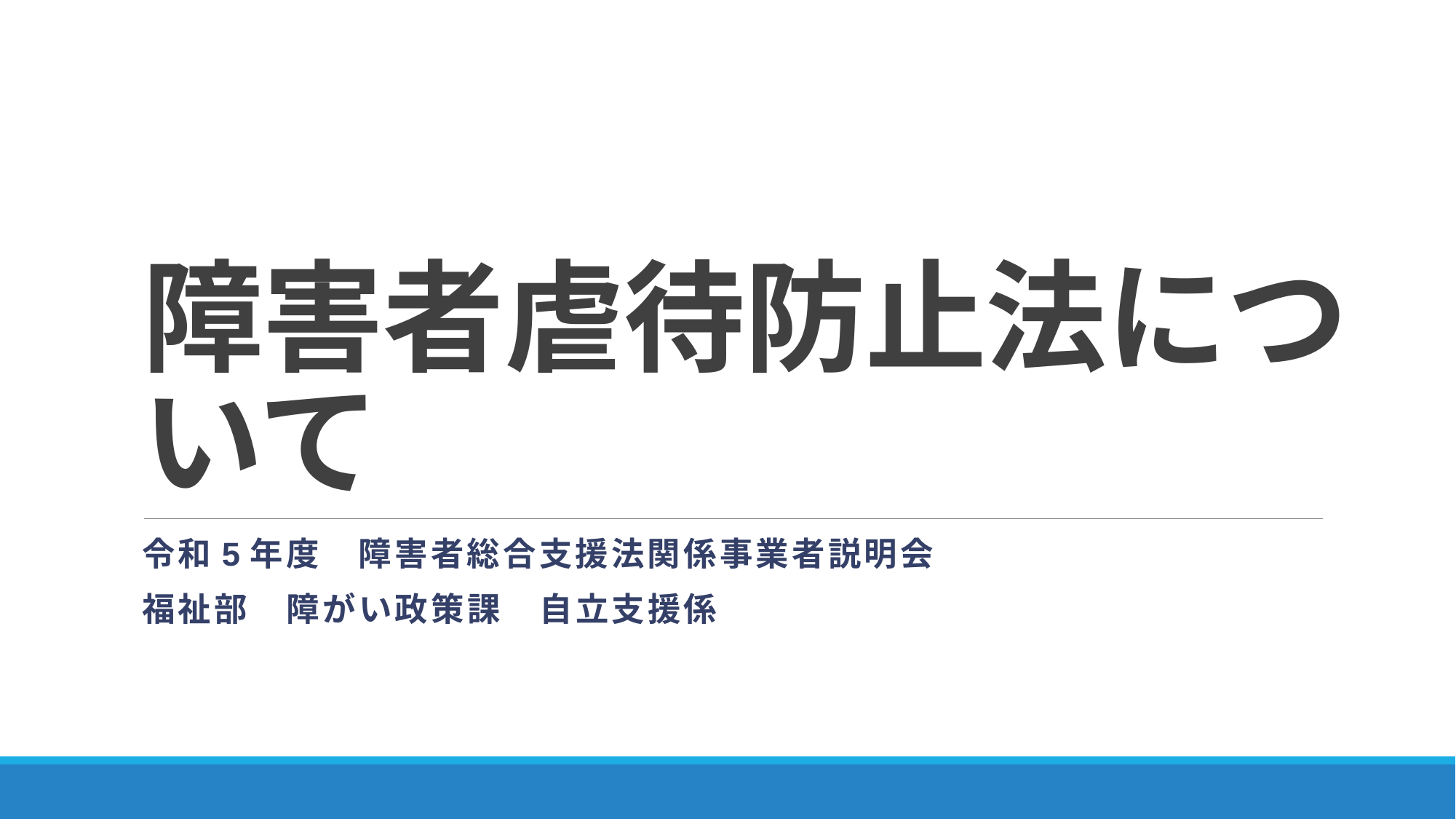

# 障害者虐待防止法について
令和5年度　障害者総合支援法関係事業者説明会
福祉部　障がい政策課　自立支援係